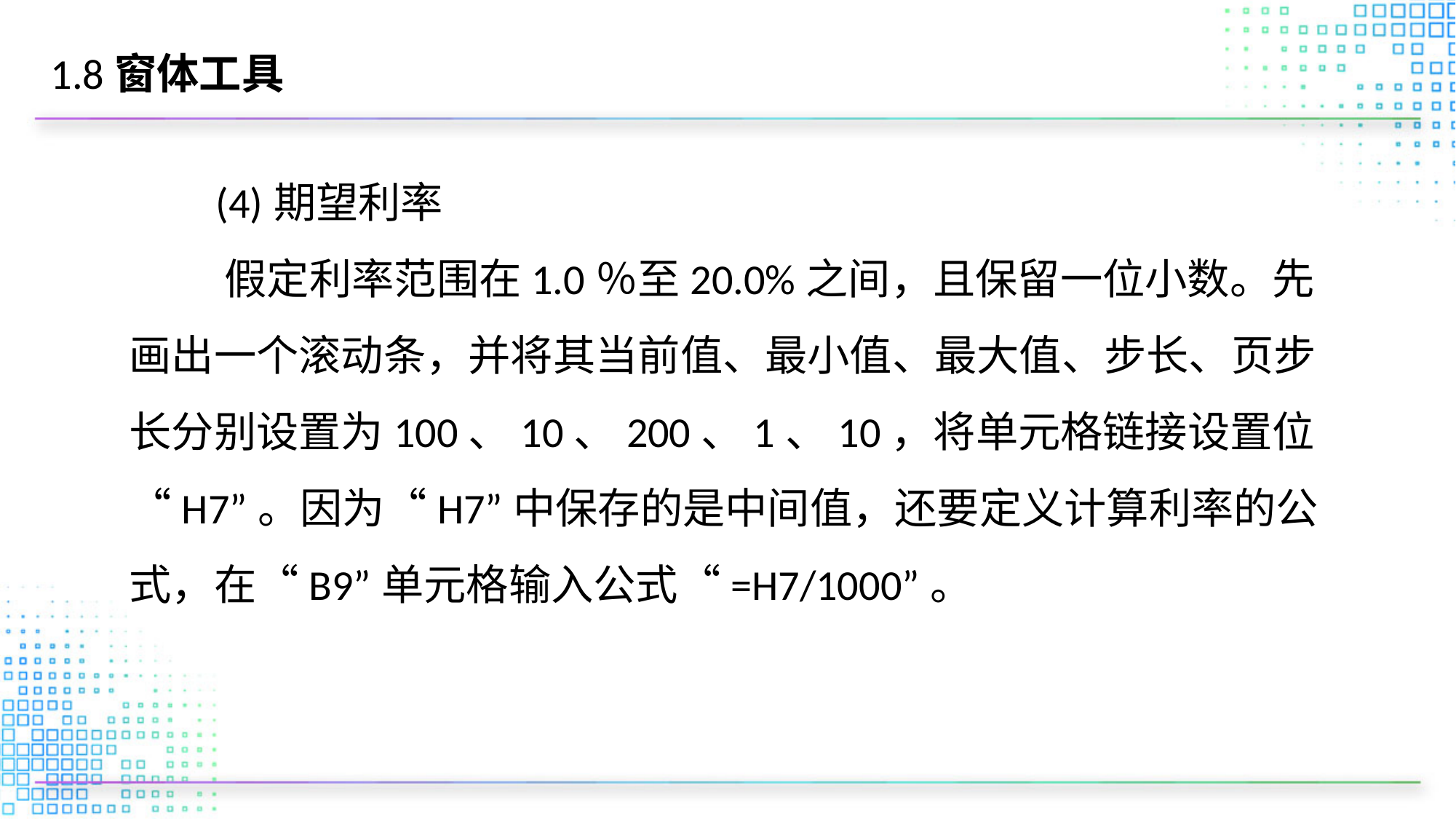

# 1.8窗体工具
         (4)期望利率
         假定利率范围在1.0％至20.0%之间，且保留一位小数。先画出一个滚动条，并将其当前值、最小值、最大值、步长、页步长分别设置为100、10、200、1、10，将单元格链接设置位“H7”。因为“H7”中保存的是中间值，还要定义计算利率的公式，在“B9”单元格输入公式“=H7/1000”。